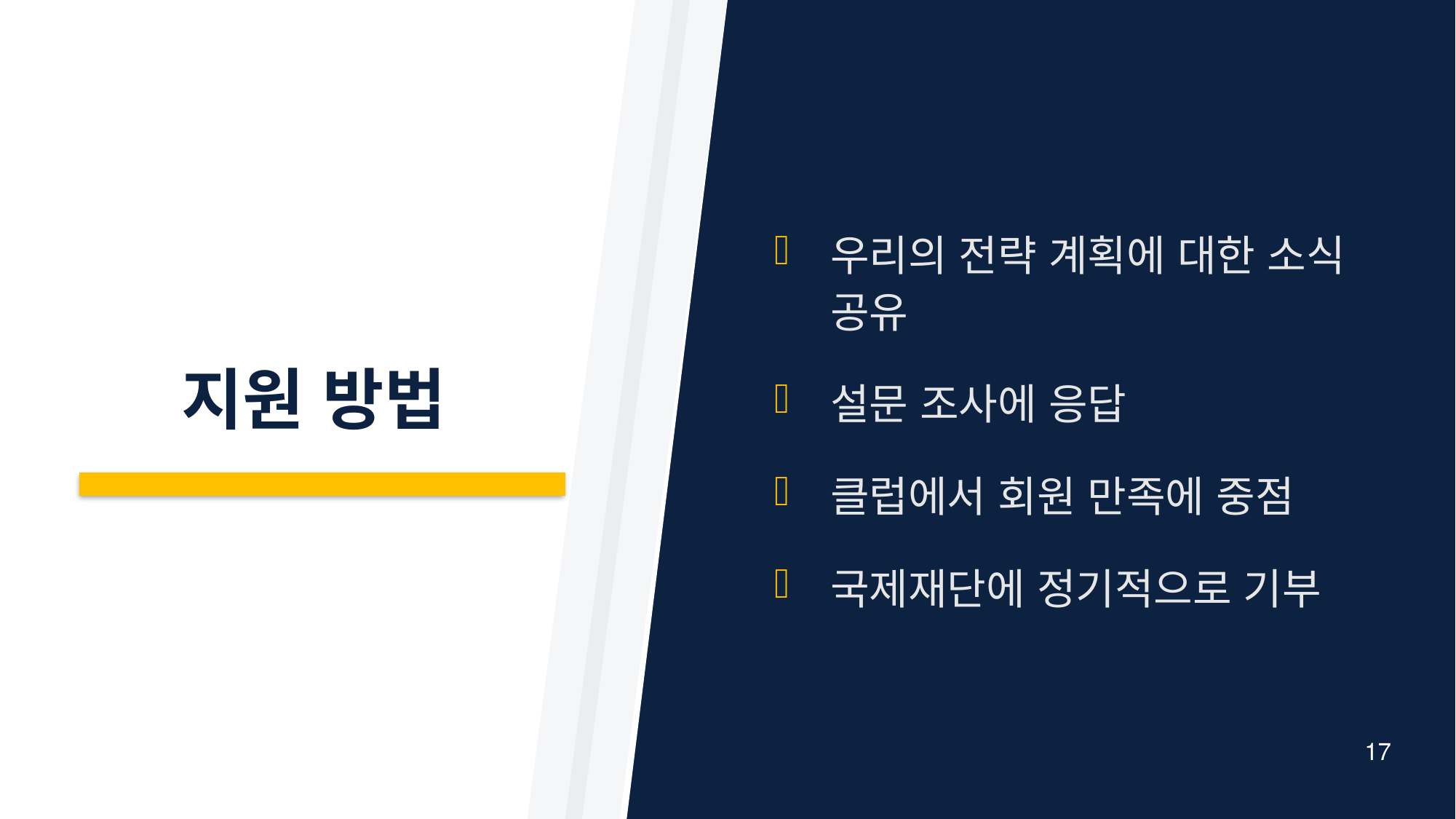

우리의 전략 계획에 대한 소식 공유
설문 조사에 응답
클럽에서 회원 만족에 중점
국제재단에 정기적으로 기부
# 지원 방법